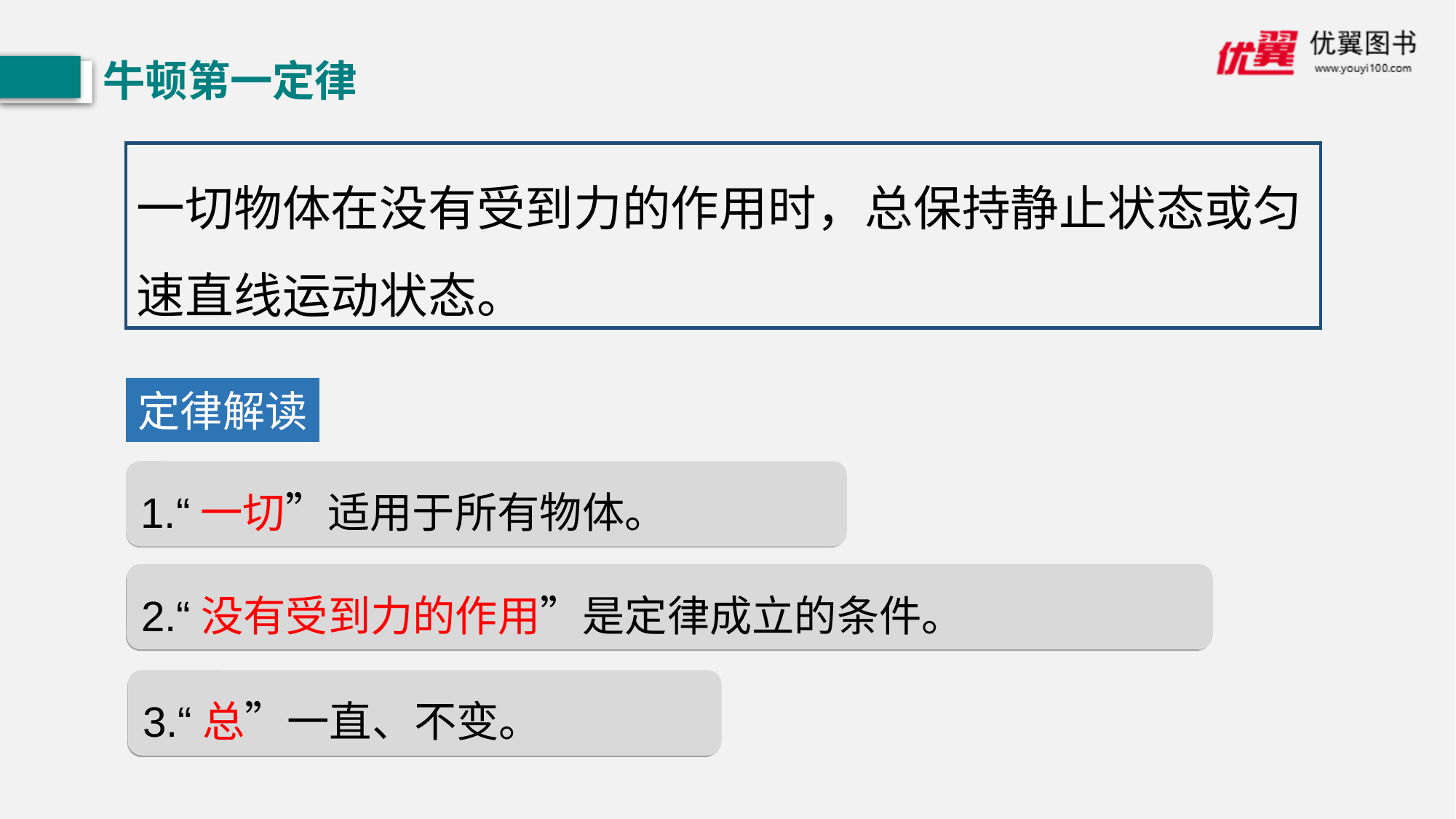

牛顿第一定律

一切物体在没有受到力的作用时，总保持静止状态或匀速直线运动状态。
定律解读
1.“一切”适用于所有物体。
2.“没有受到力的作用”是定律成立的条件。
3.“总”一直、不变。